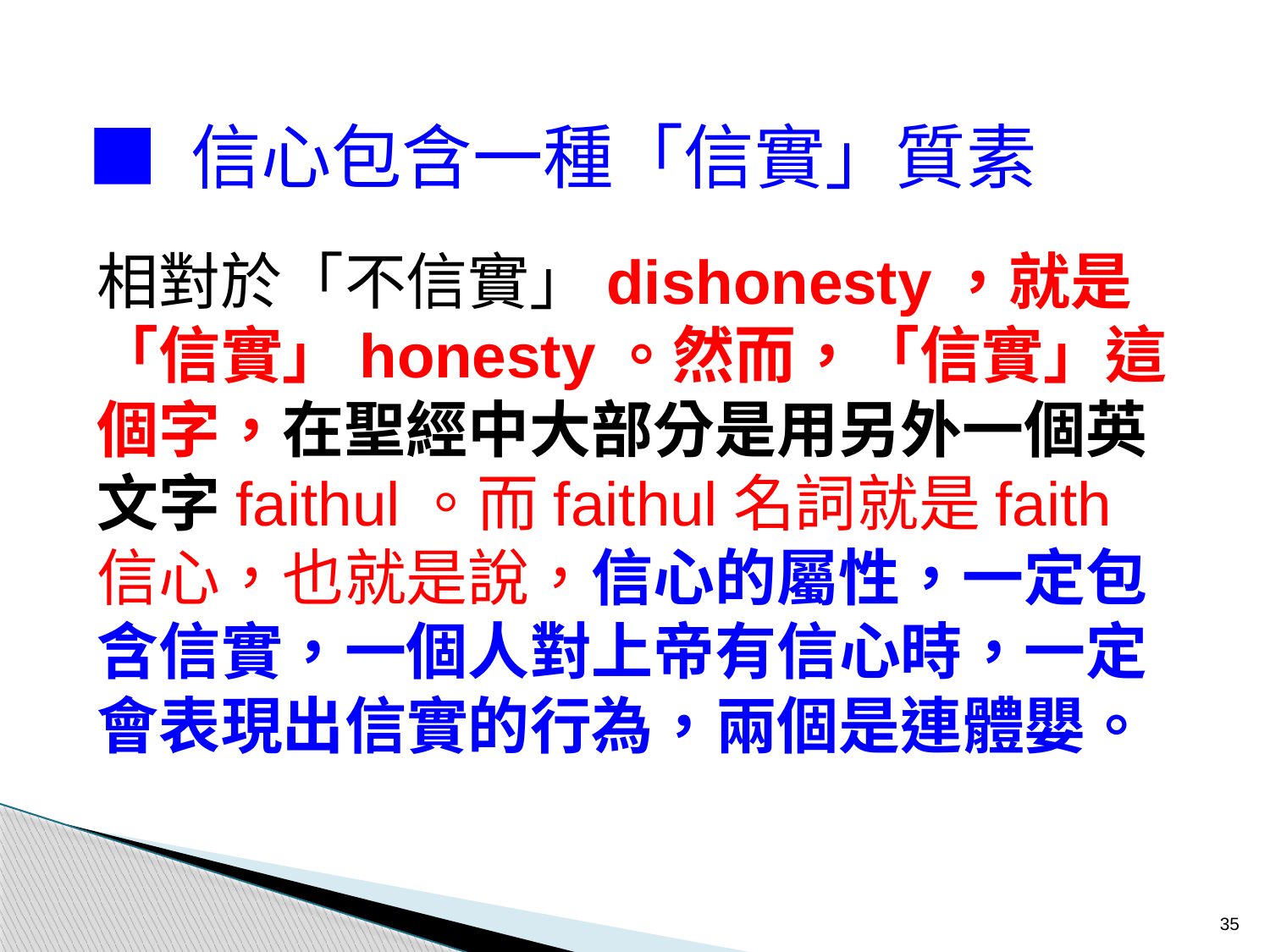

■ 信心包含一種「信實」質素
相對於「不信實」dishonesty，就是「信實」honesty。然而，「信實」這個字，在聖經中大部分是用另外一個英文字faithul。而faithul名詞就是faith信心，也就是說，信心的屬性，一定包含信實，一個人對上帝有信心時，一定會表現出信實的行為，兩個是連體嬰。
35